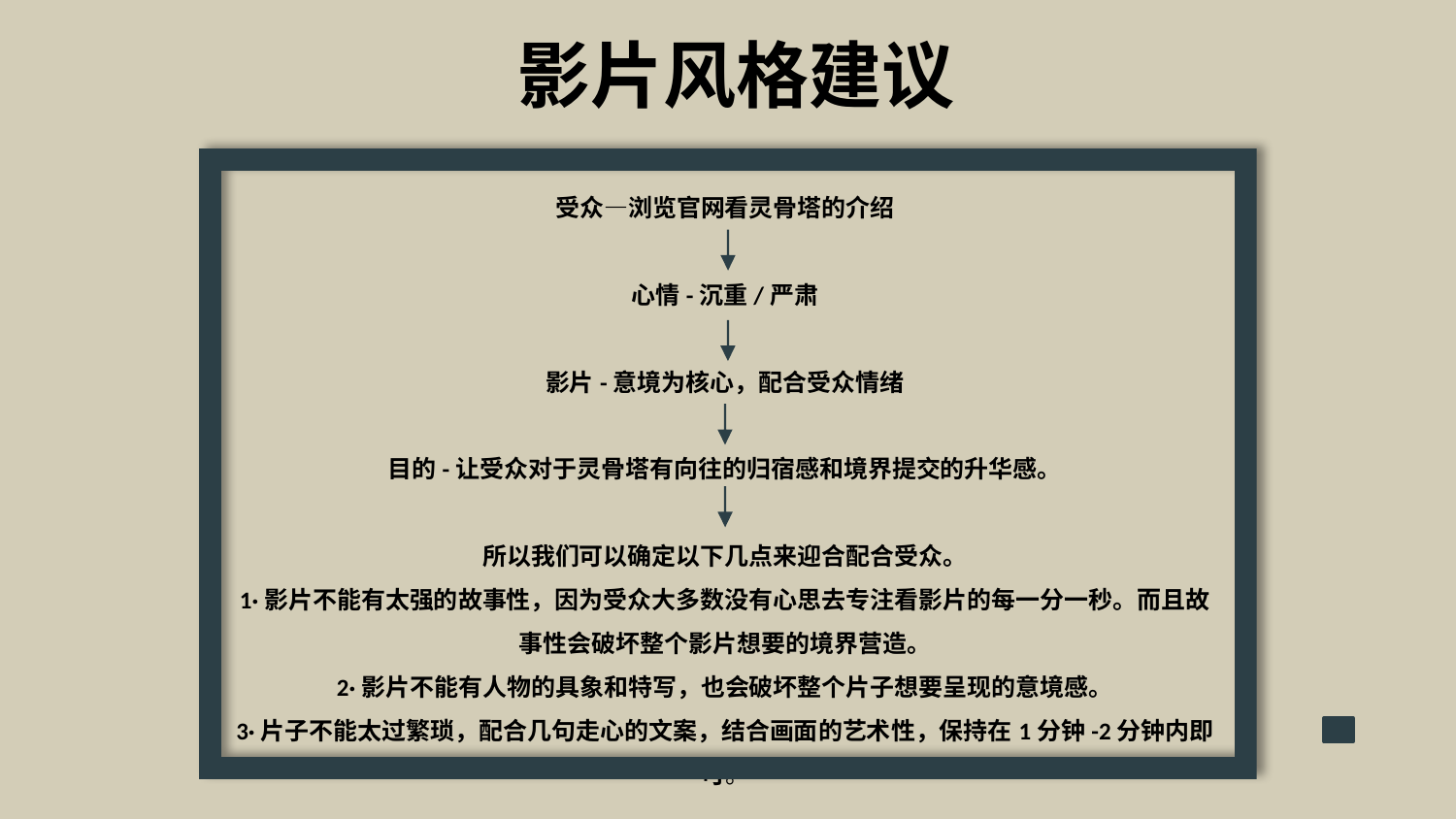

影片风格建议

受众—浏览官网看灵骨塔的介绍

心情-沉重/严肃

影片-意境为核心，配合受众情绪

目的-让受众对于灵骨塔有向往的归宿感和境界提交的升华感。

所以我们可以确定以下几点来迎合配合受众。
1·影片不能有太强的故事性，因为受众大多数没有心思去专注看影片的每一分一秒。而且故事性会破坏整个影片想要的境界营造。
2·影片不能有人物的具象和特写，也会破坏整个片子想要呈现的意境感。
3·片子不能太过繁琐，配合几句走心的文案，结合画面的艺术性，保持在1分钟-2分钟内即可。